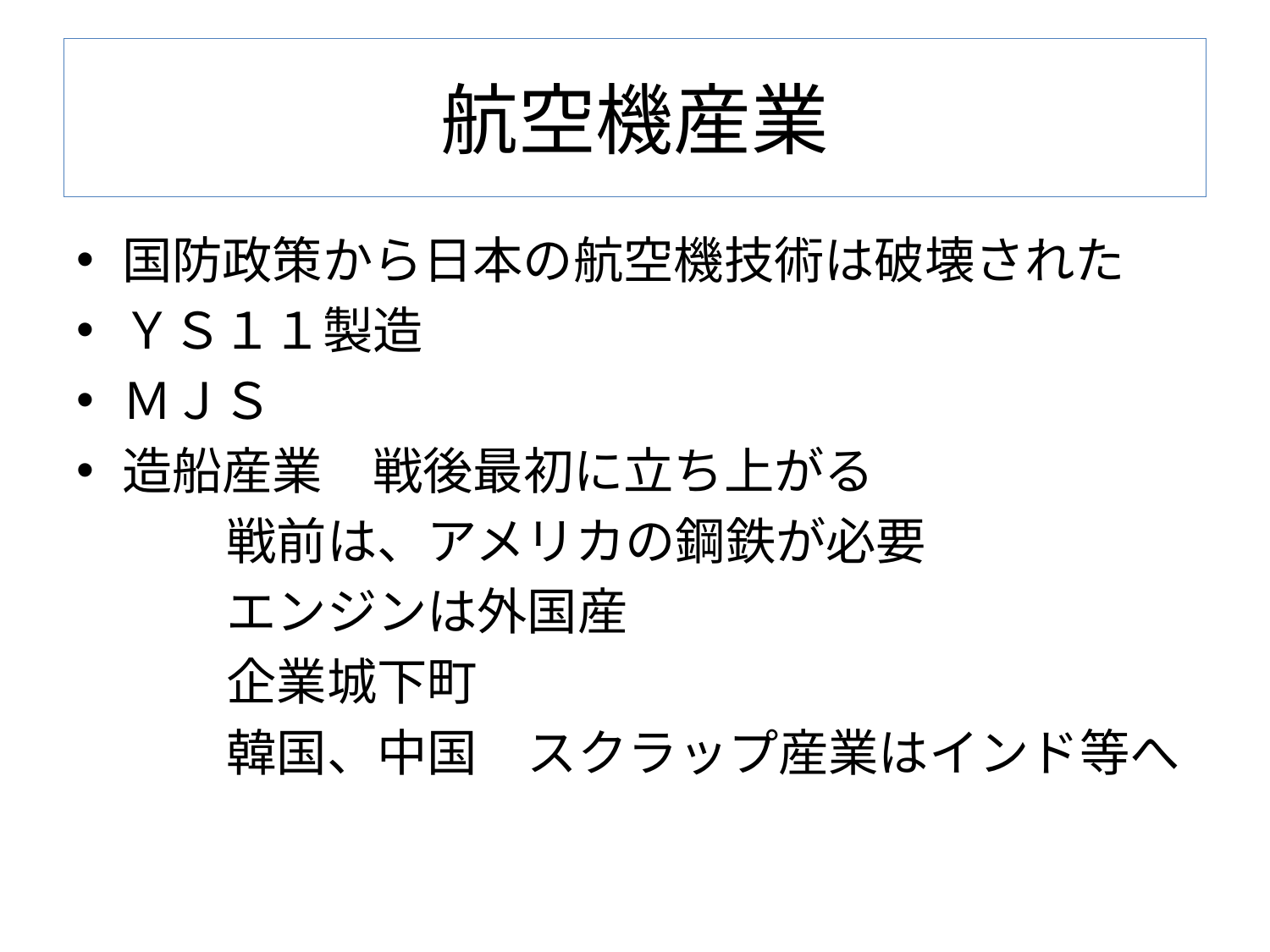

# 航空機産業
国防政策から日本の航空機技術は破壊された
ＹＳ１１製造
ＭＪＳ
造船産業　戦後最初に立ち上がる
　　　戦前は、アメリカの鋼鉄が必要
　　　エンジンは外国産
　　　企業城下町
　　　韓国、中国　スクラップ産業はインド等へ